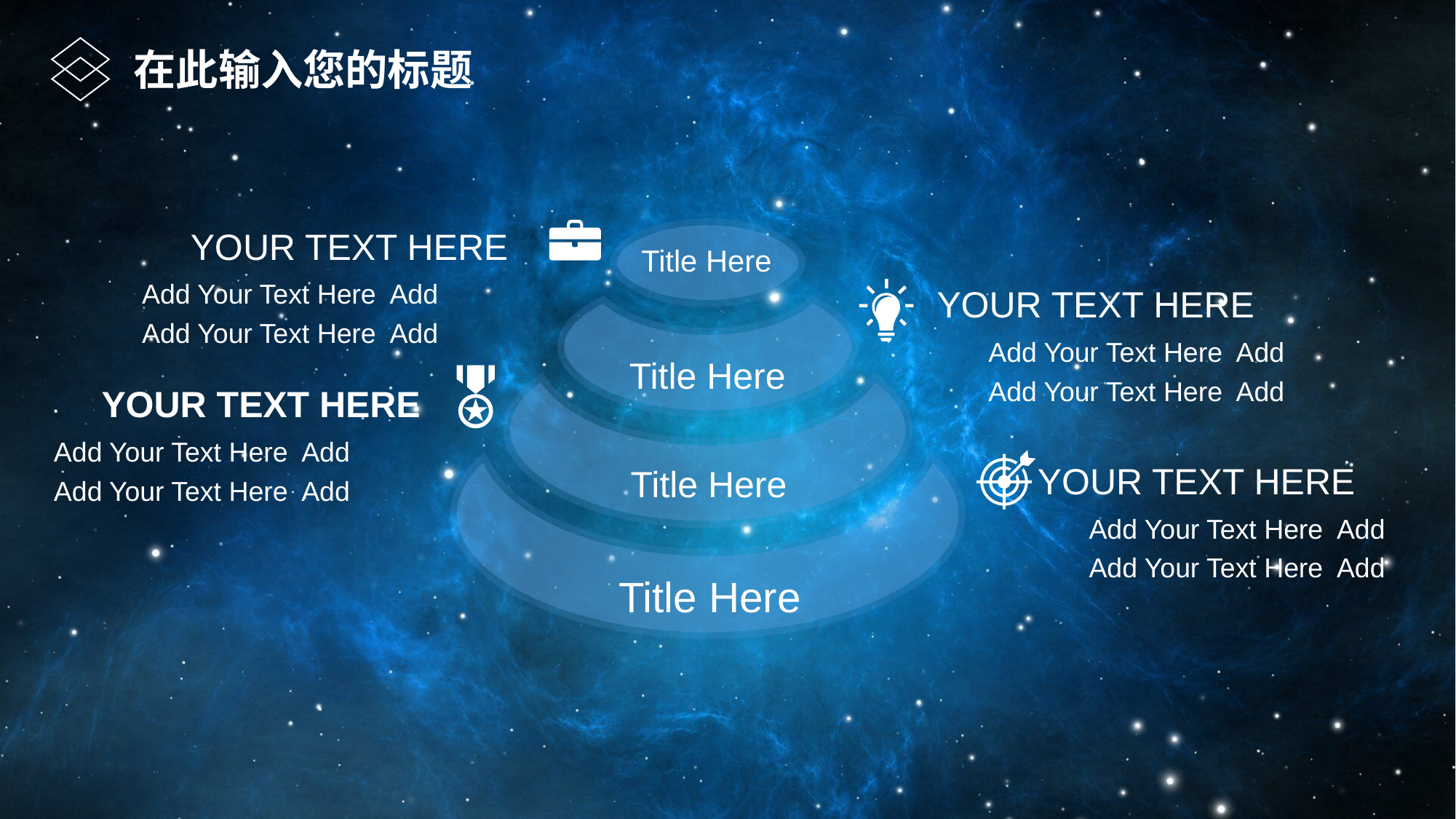

在此输入您的标题
YOUR TEXT HERE

Title Here

Add Your Text Here  Add
Add Your Text Here  Add
YOUR TEXT HERE

Title Here
Add Your Text Here  Add
Add Your Text Here  Add

Title Here
YOUR TEXT HERE
Add Your Text Here  Add
Add Your Text Here  Add

Title Here
YOUR TEXT HERE
Add Your Text Here  Add
Add Your Text Here  Add